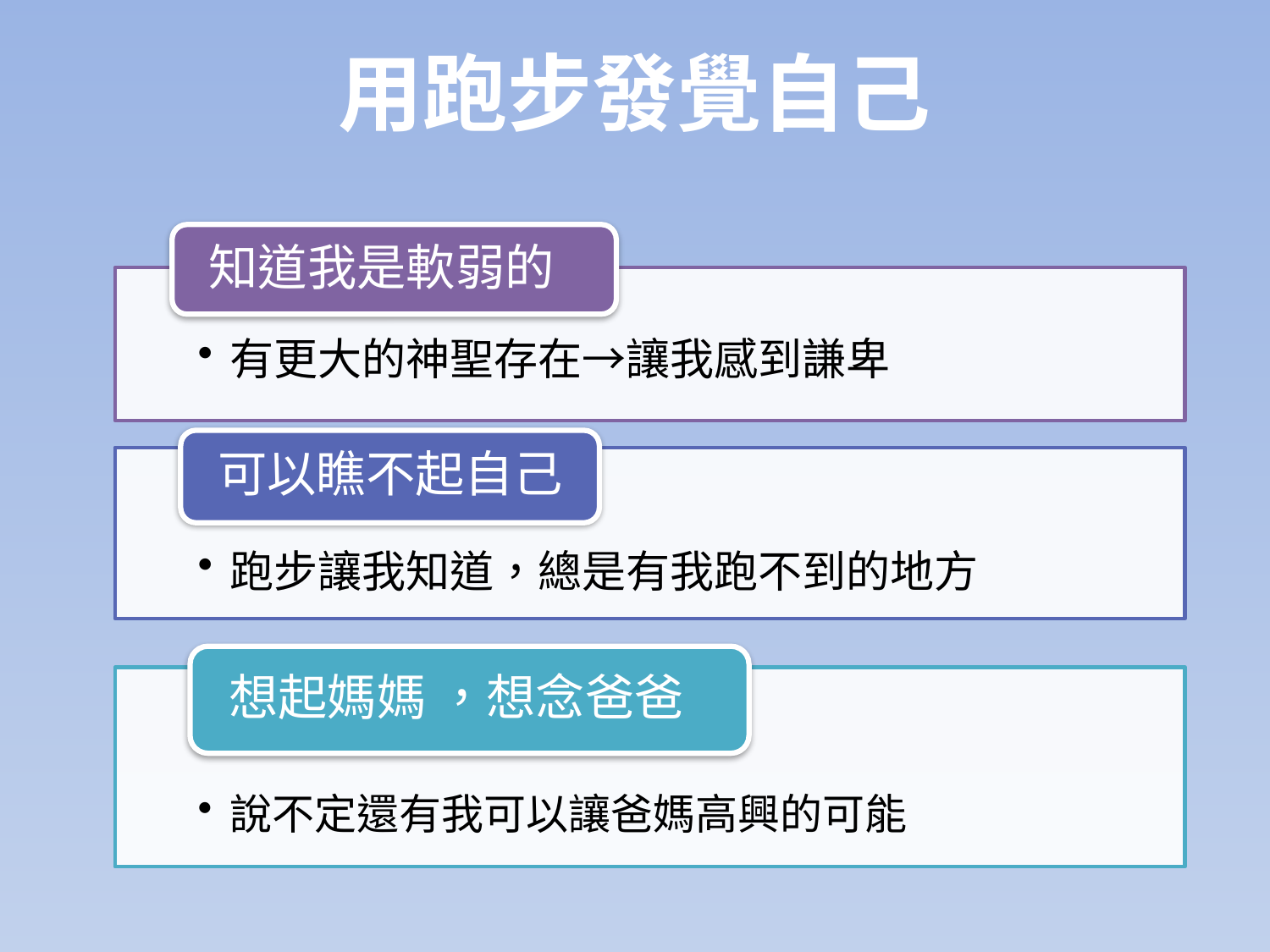

# 用跑步發覺自己
有更大的神聖存在→讓我感到謙卑
知道我是軟弱的
跑步讓我知道，總是有我跑不到的地方
可以瞧不起自己
說不定還有我可以讓爸媽高興的可能
想起媽媽 ，想念爸爸